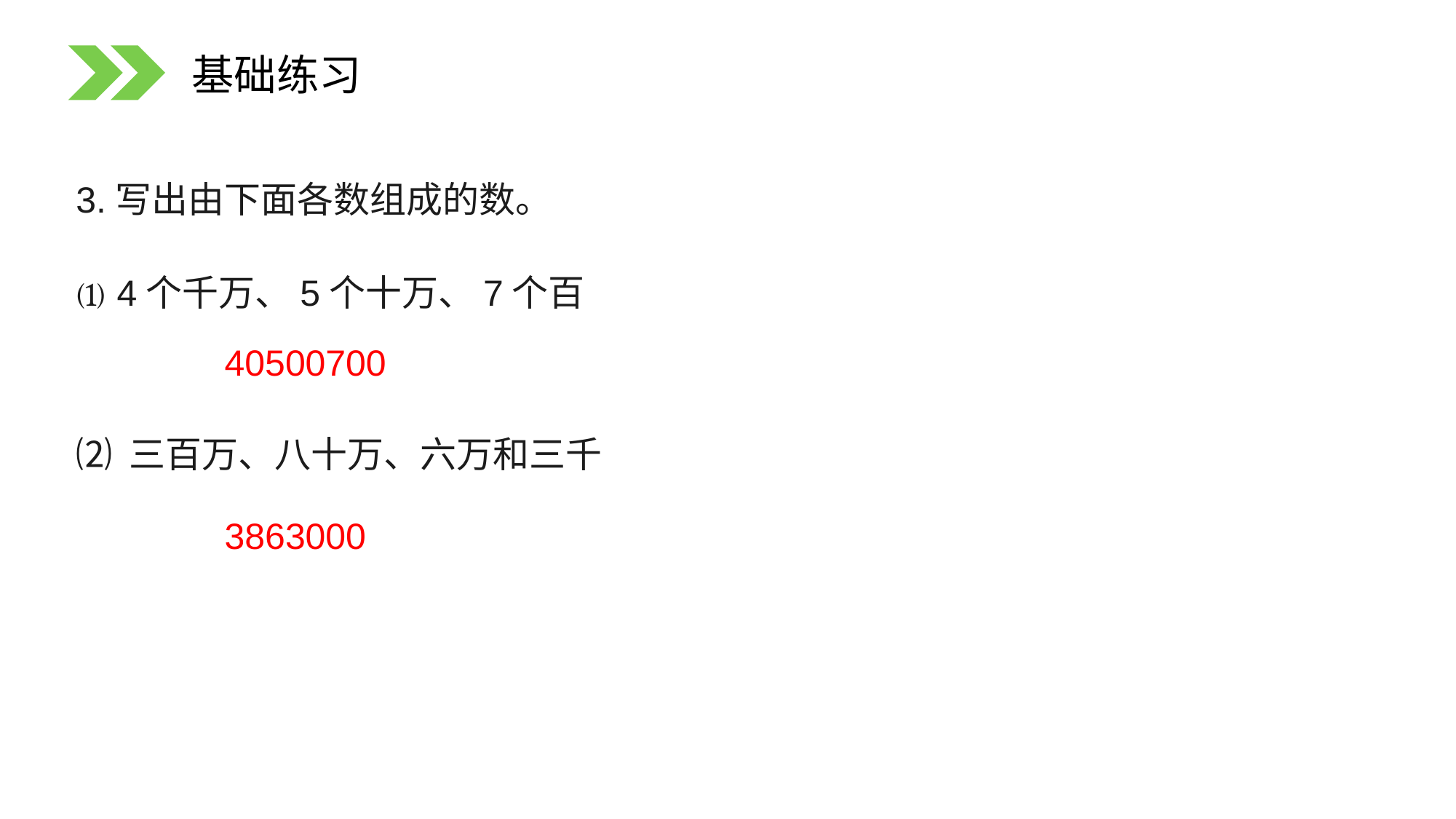

基础练习
3.写出由下面各数组成的数。
⑴ 4个千万、5个十万、7个百
40500700
⑵ 三百万、八十万、六万和三千
3863000